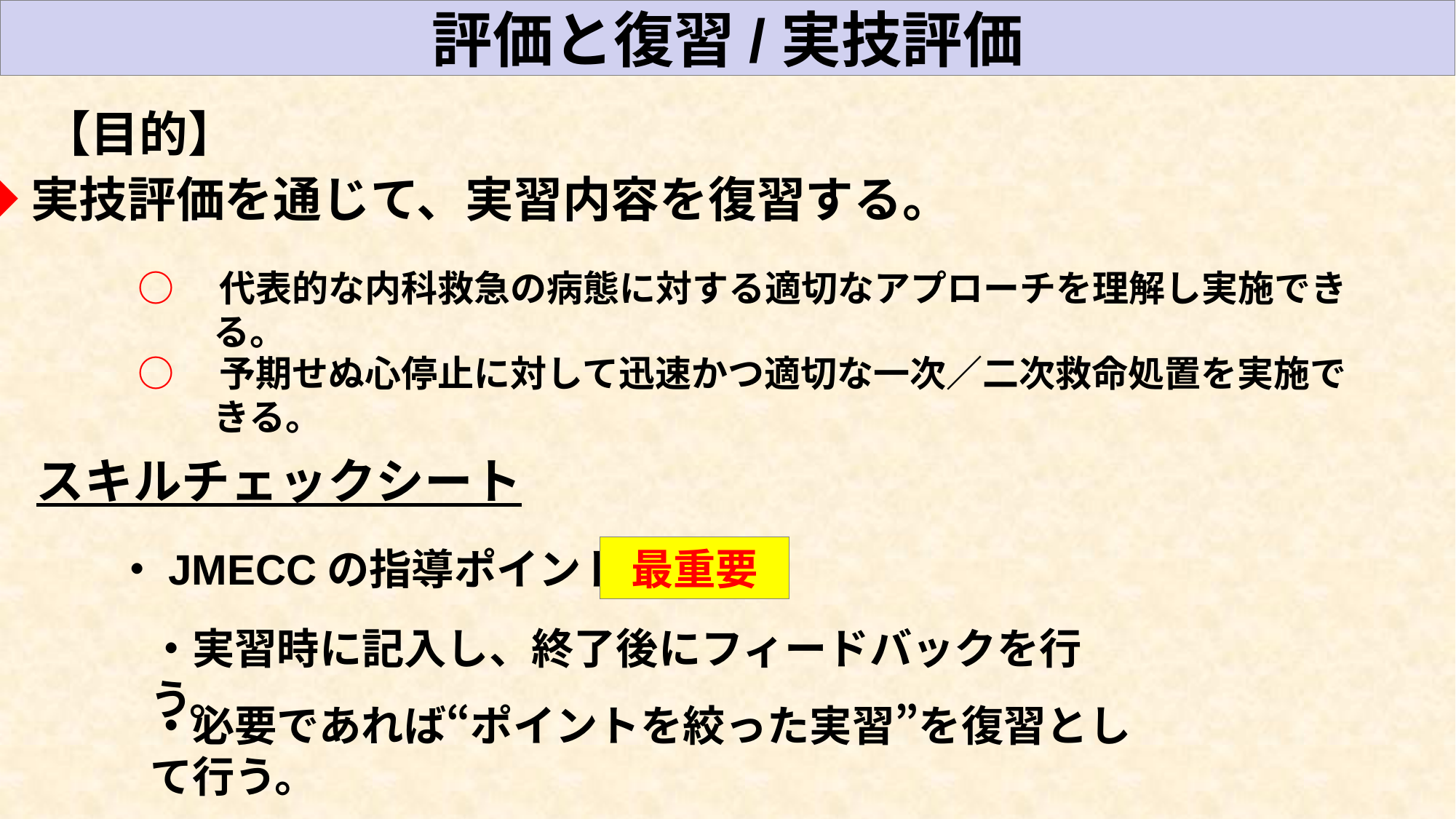

評価と復習/実技評価
【目的】
◆実技評価を通じて、実習内容を復習する。
○　代表的な内科救急の病態に対する適切なアプローチを理解し実施できる。
○　予期せぬ心停止に対して迅速かつ適切な一次／二次救命処置を実施できる。
スキルチェックシート
・JMECCの指導ポイント
最重要
・実習時に記入し、終了後にフィードバックを行う。
・必要であれば“ポイントを絞った実習”を復習として行う。